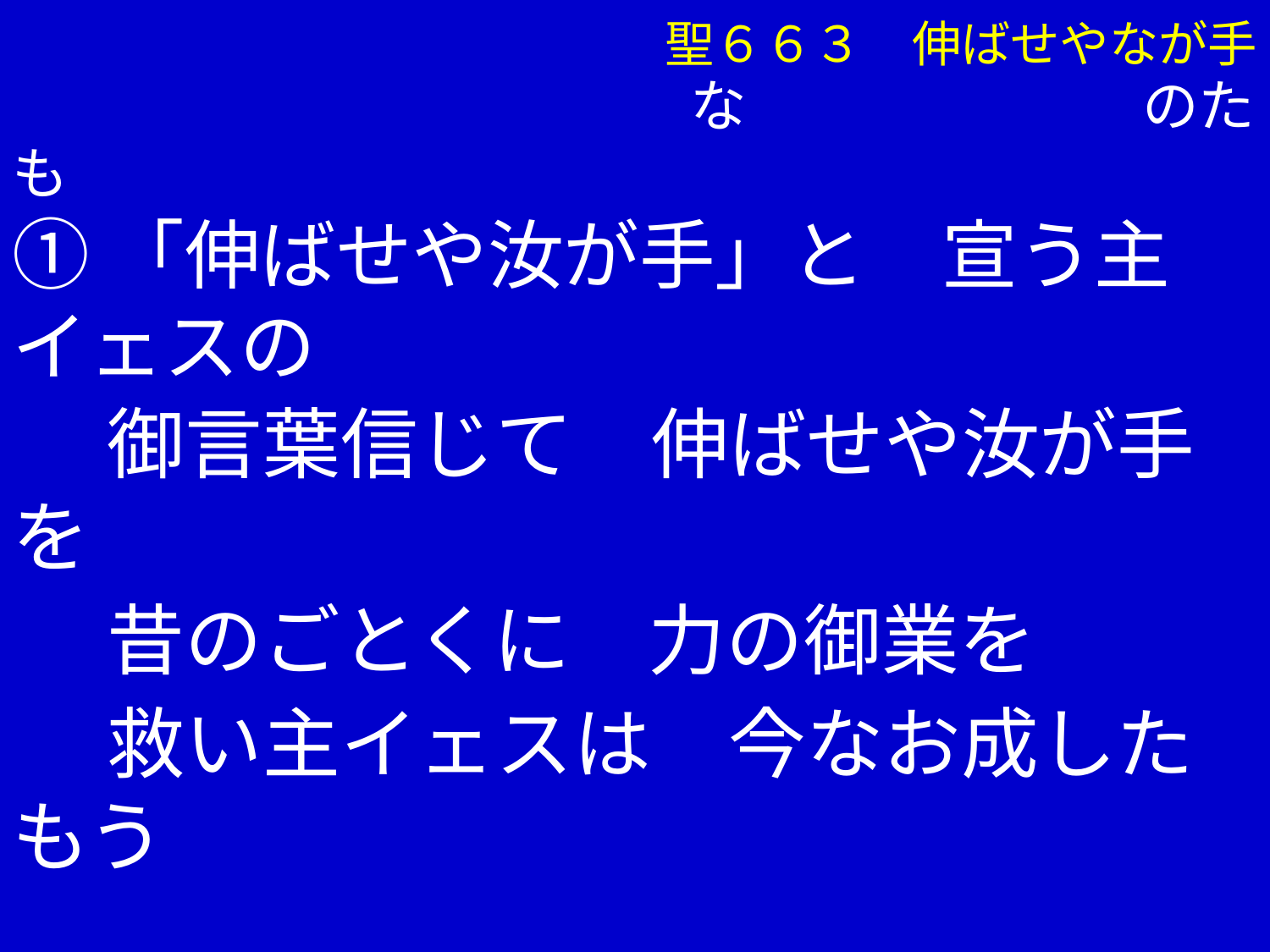

聖６６３　伸ばせやなが手
　　　　　　　　　　　　な　　　　　　　のたも
①「伸ばせや汝が手」と　宣う主イェスの
　 御言葉信じて　伸ばせや汝が手を
　 昔のごとくに　力の御業を
　 救い主イェスは　今なお成したもう